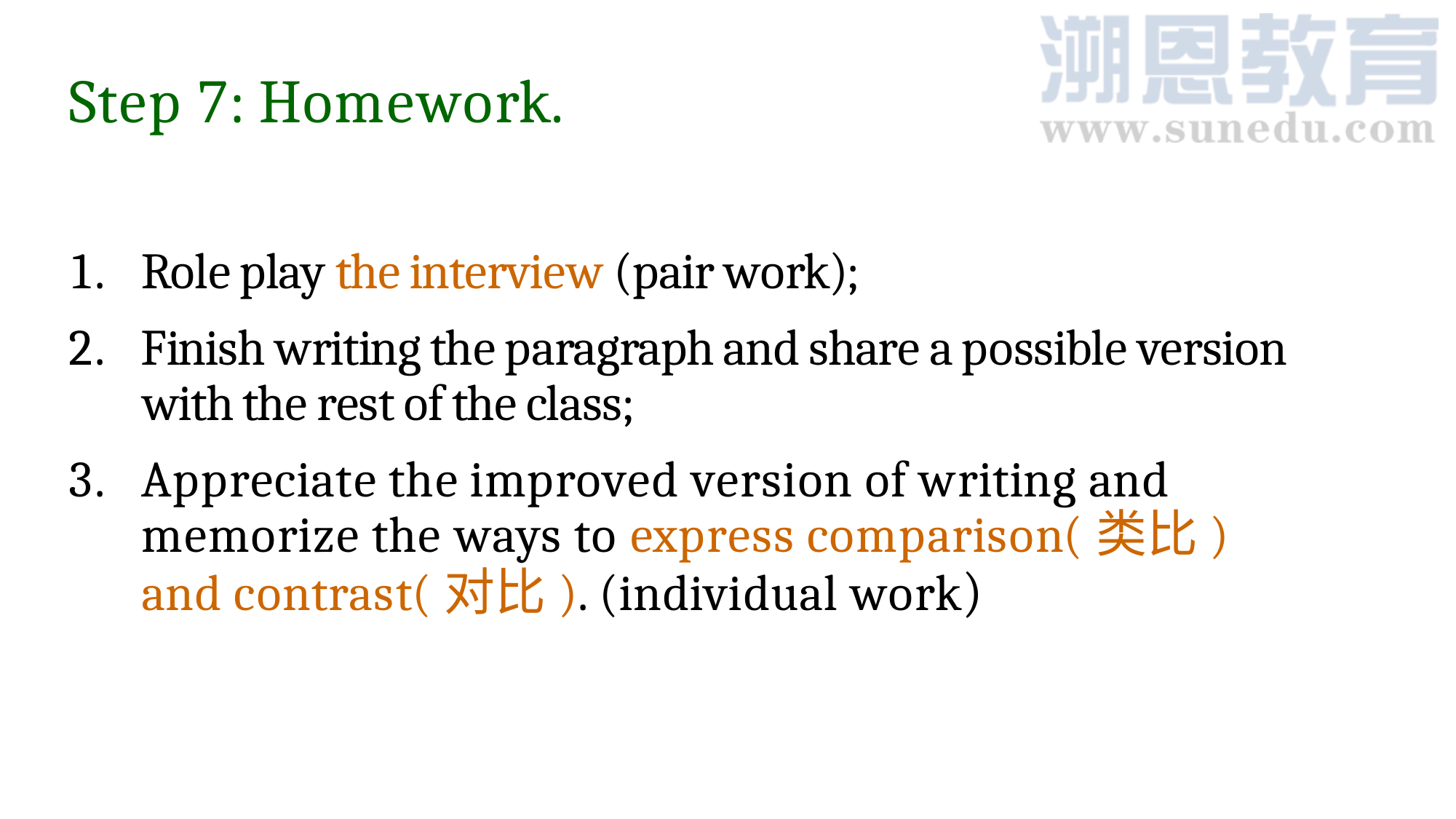

# Step 7: Homework.
Role play the interview (pair work);
Finish writing the paragraph and share a possible version with the rest of the class;
Appreciate the improved version of writing and memorize the ways to express comparison(类比) and contrast(对比). (individual work)